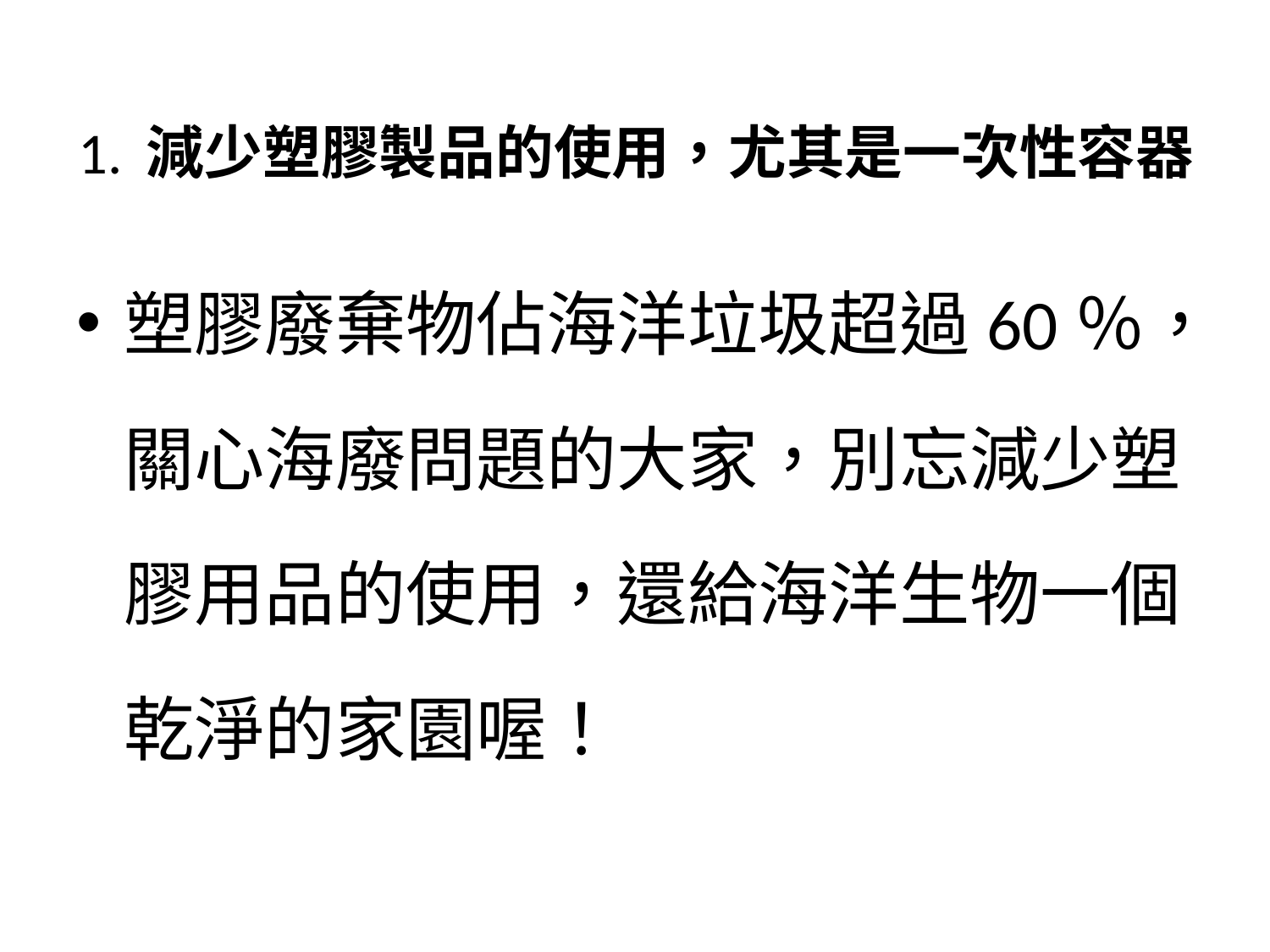

# 1. 減少塑膠製品的使用，尤其是一次性容器
塑膠廢棄物佔海洋垃圾超過60％，關心海廢問題的大家，別忘減少塑膠用品的使用，還給海洋生物一個乾淨的家園喔！